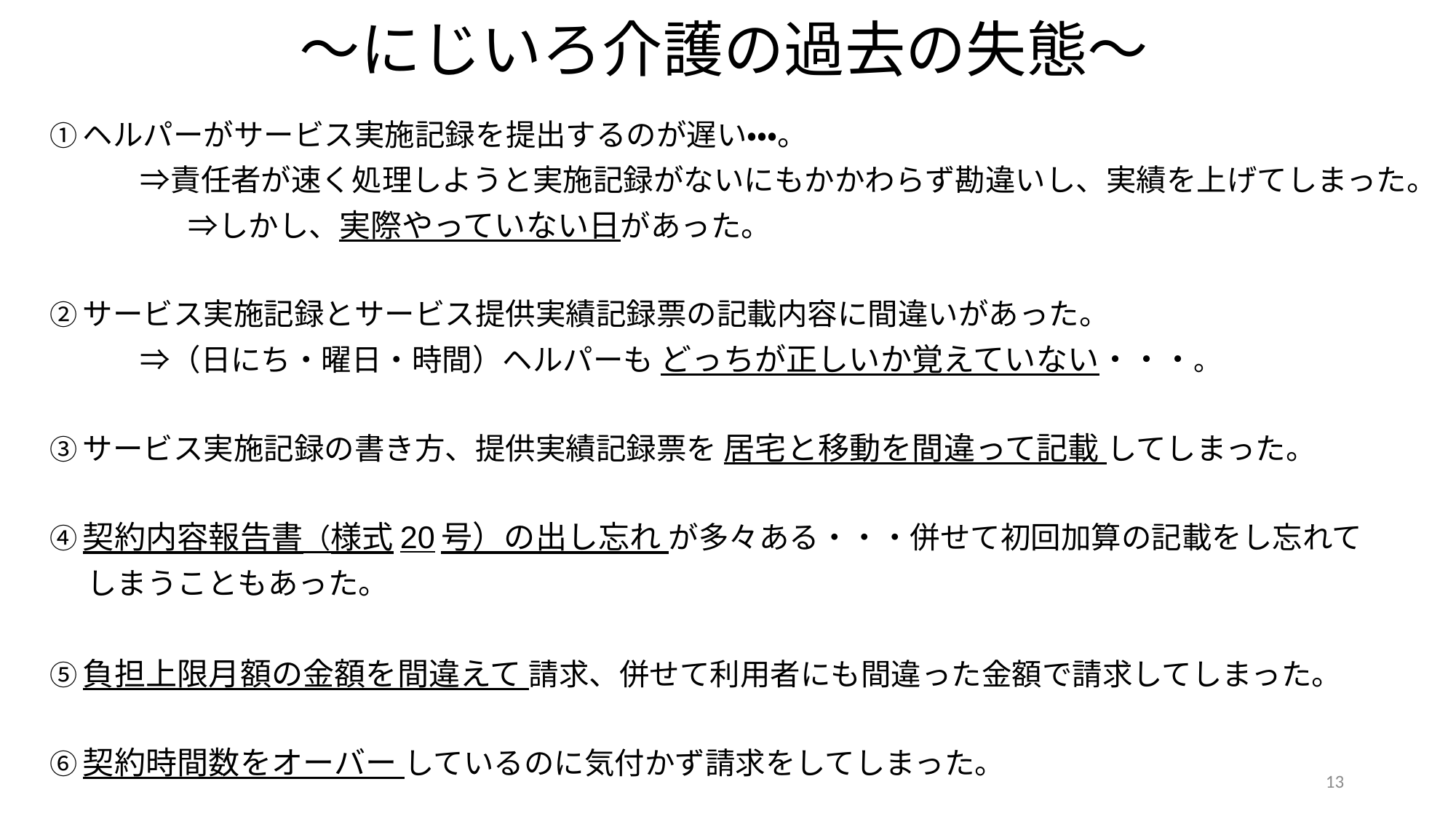

# ～にじいろ介護の過去の失態～

①ヘルパーがサービス実施記録を提出するのが遅い・・・。
　　　⇒責任者が速く処理しようと実施記録がないにもかかわらず勘違いし、実績を上げてしまった。
　　　　　⇒しかし、実際やっていない日があった。

②サービス実施記録とサービス提供実績記録票の記載内容に間違いがあった。
　　　⇒（日にち・曜日・時間）ヘルパーも どっちが正しいか覚えていない・・・。

③サービス実施記録の書き方、提供実績記録票を 居宅と移動を間違って記載 してしまった。

④契約内容報告書（様式20号）の出し忘れ が多々ある・・・併せて初回加算の記載をし忘れて
　 しまうこともあった。

⑤負担上限月額の金額を間違えて 請求、併せて利用者にも間違った金額で請求してしまった。

⑥契約時間数をオーバー しているのに気付かず請求をしてしまった。

13